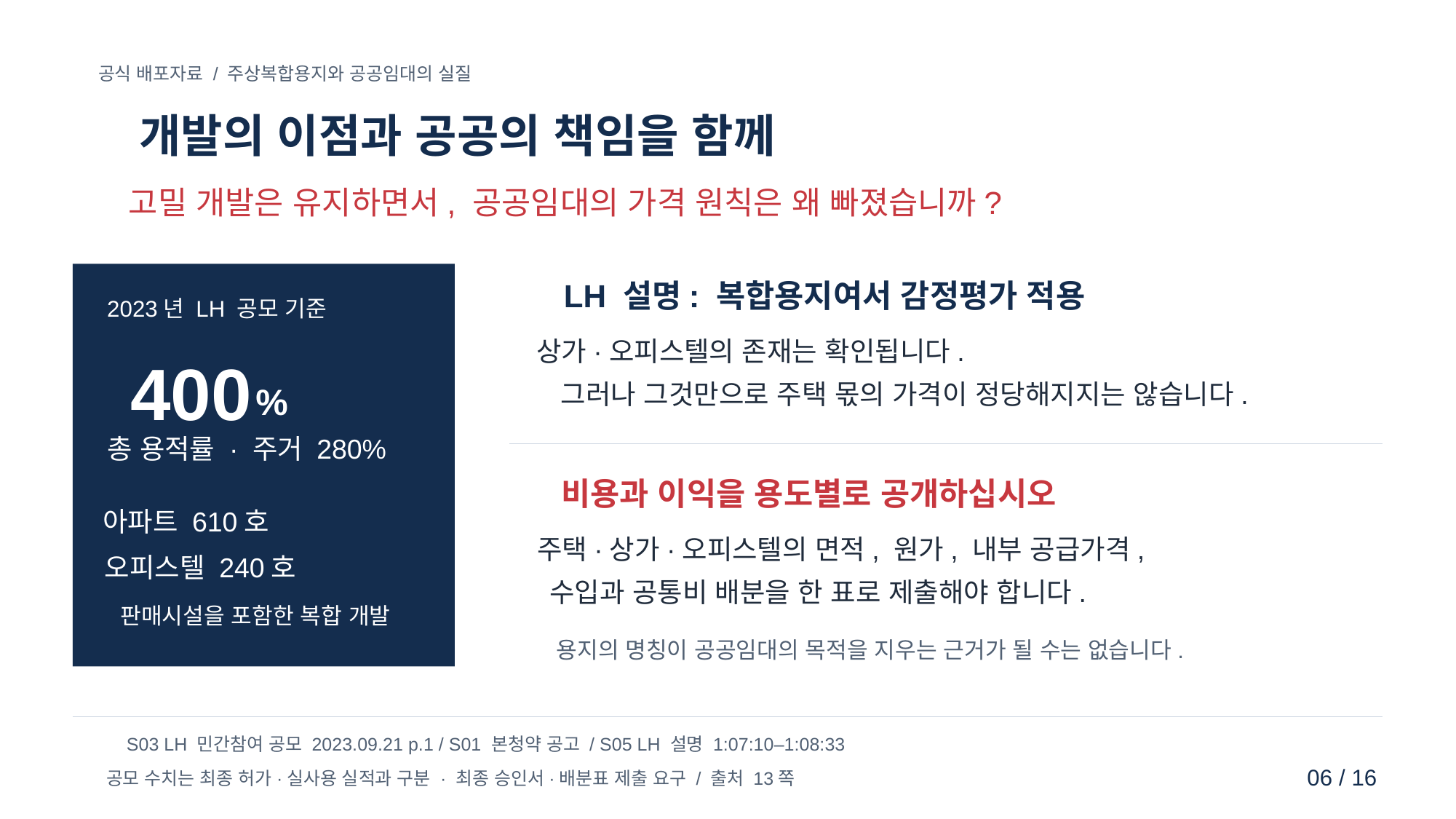

공식 배포자료 / 주상복합용지와 공공임대의 실질
개발의 이점과 공공의 책임을 함께
고밀 개발은 유지하면서, 공공임대의 가격 원칙은 왜 빠졌습니까?

2023년 LH 공모 기준
400
%
총 용적률 · 주거 280%
아파트 610호
오피스텔 240호
판매시설을 포함한 복합 개발
LH 설명: 복합용지여서 감정평가 적용
상가·오피스텔의 존재는 확인됩니다.
그러나 그것만으로 주택 몫의 가격이 정당해지지는 않습니다.

비용과 이익을 용도별로 공개하십시오
주택·상가·오피스텔의 면적, 원가, 내부 공급가격,
수입과 공통비 배분을 한 표로 제출해야 합니다.
용지의 명칭이 공공임대의 목적을 지우는 근거가 될 수는 없습니다.

S03 LH 민간참여 공모 2023.09.21 p.1 / S01 본청약 공고 / S05 LH 설명 1:07:10–1:08:33
06 / 16
공모 수치는 최종 허가·실사용 실적과 구분 · 최종 승인서·배분표 제출 요구 / 출처 13쪽